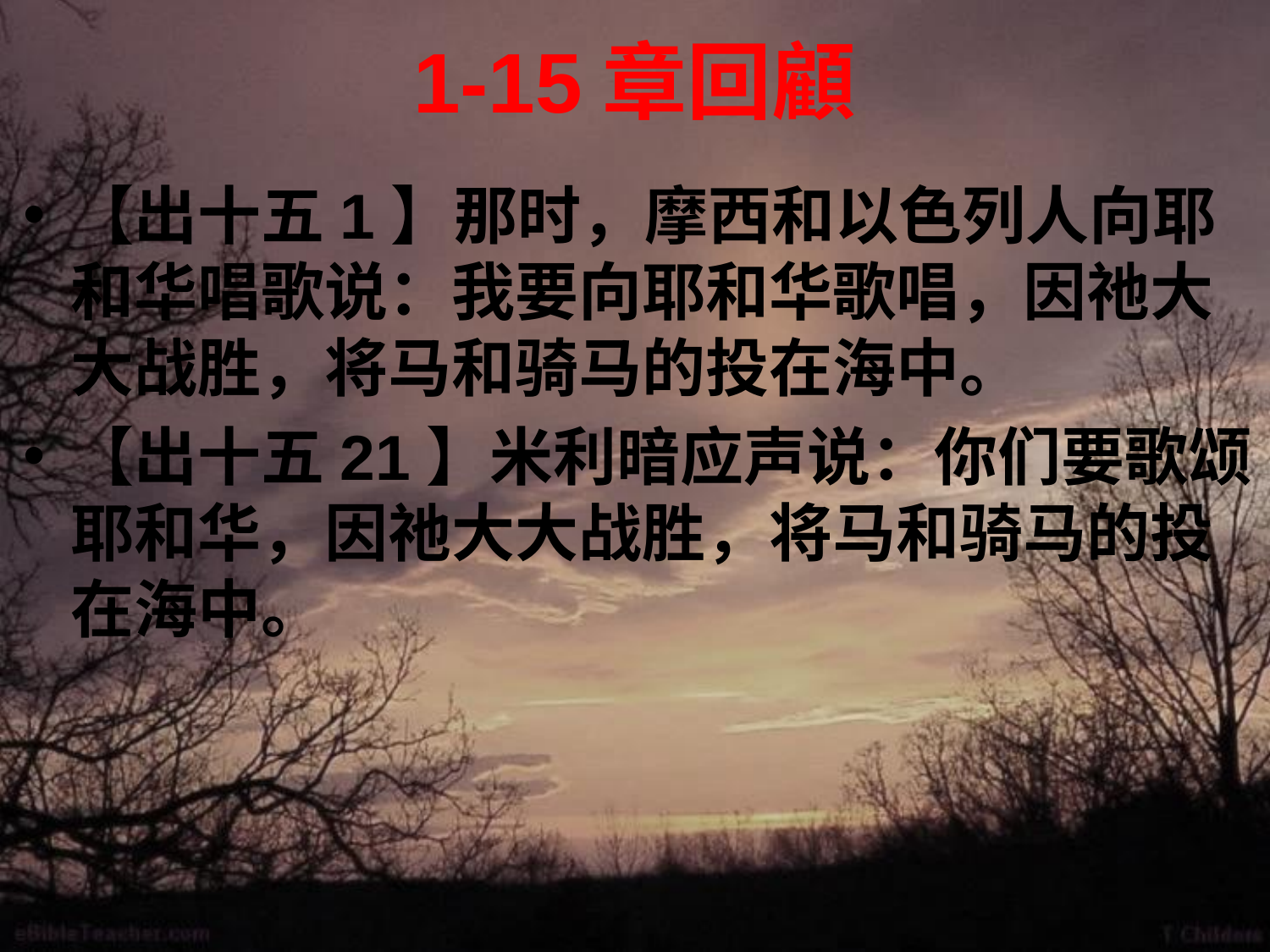

# 1-15章回顧
【出十五1】那时，摩西和以色列人向耶和华唱歌说：我要向耶和华歌唱，因祂大大战胜，将马和骑马的投在海中。
【出十五21】米利暗应声说：你们要歌颂耶和华，因祂大大战胜，将马和骑马的投在海中。